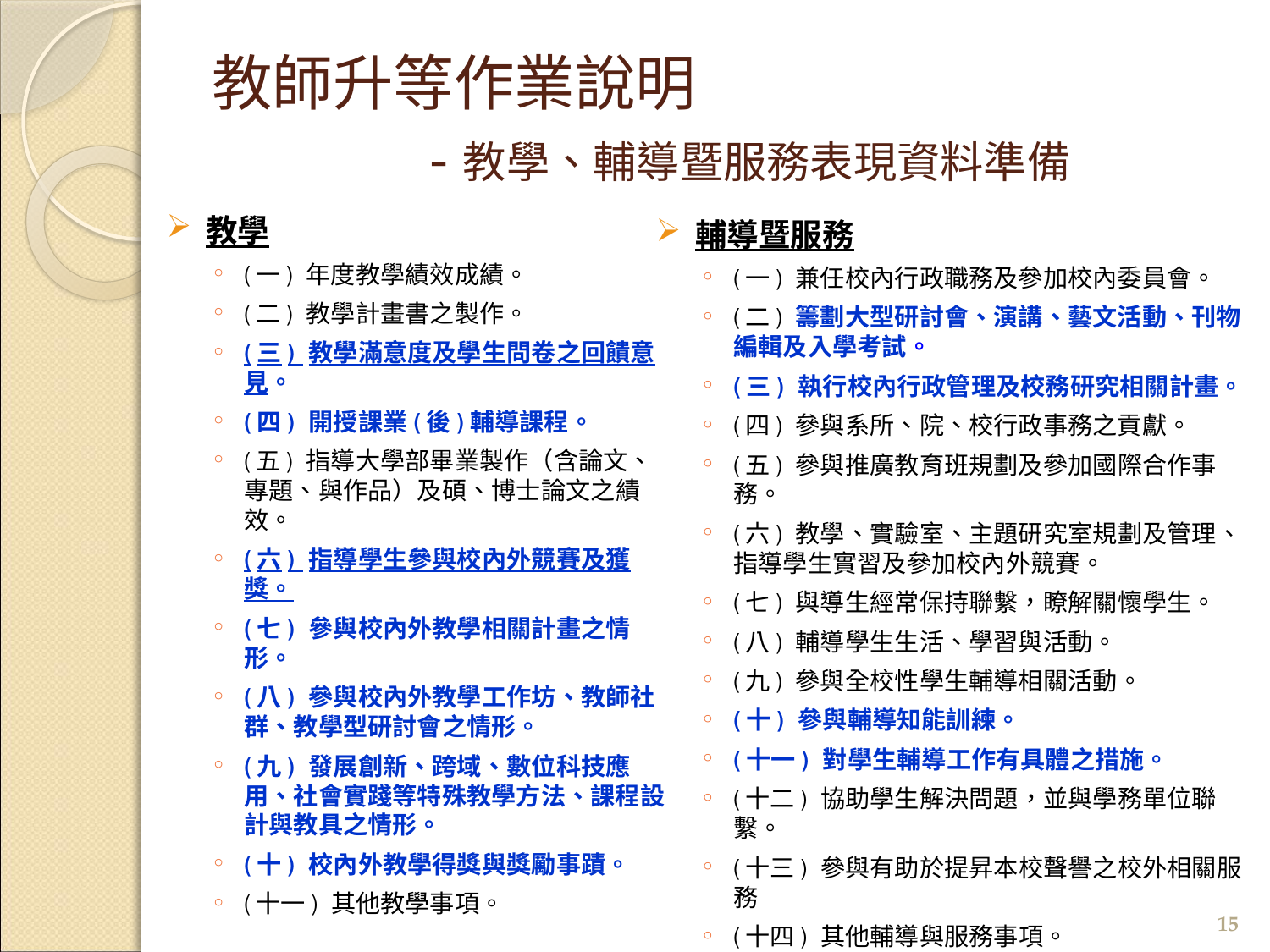

# 教師升等作業說明 -教學、輔導暨服務表現資料準備
教學
(一) 年度教學績效成績。
(二) 教學計畫書之製作。
(三) 教學滿意度及學生問卷之回饋意見。
(四) 開授課業(後)輔導課程。
(五) 指導大學部畢業製作（含論文、專題、與作品）及碩、博士論文之績效。
(六) 指導學生參與校內外競賽及獲獎。
(七) 參與校內外教學相關計畫之情形。
(八) 參與校內外教學工作坊、教師社群、教學型研討會之情形。
(九) 發展創新、跨域、數位科技應用、社會實踐等特殊教學方法、課程設計與教具之情形。
(十) 校內外教學得獎與獎勵事蹟。
(十一) 其他教學事項。

輔導暨服務
(一) 兼任校內行政職務及參加校內委員會。
(二) 籌劃大型研討會、演講、藝文活動、刊物編輯及入學考試。
(三) 執行校內行政管理及校務研究相關計畫。
(四) 參與系所、院、校行政事務之貢獻。
(五) 參與推廣教育班規劃及參加國際合作事務。
(六) 教學、實驗室、主題研究室規劃及管理、指導學生實習及參加校內外競賽。
(七) 與導生經常保持聯繫，瞭解關懷學生。
(八) 輔導學生生活、學習與活動。
(九) 參與全校性學生輔導相關活動。
(十) 參與輔導知能訓練。
(十一) 對學生輔導工作有具體之措施。
(十二) 協助學生解決問題，並與學務單位聯繫。
(十三) 參與有助於提昇本校聲譽之校外相關服務
(十四) 其他輔導與服務事項。

15